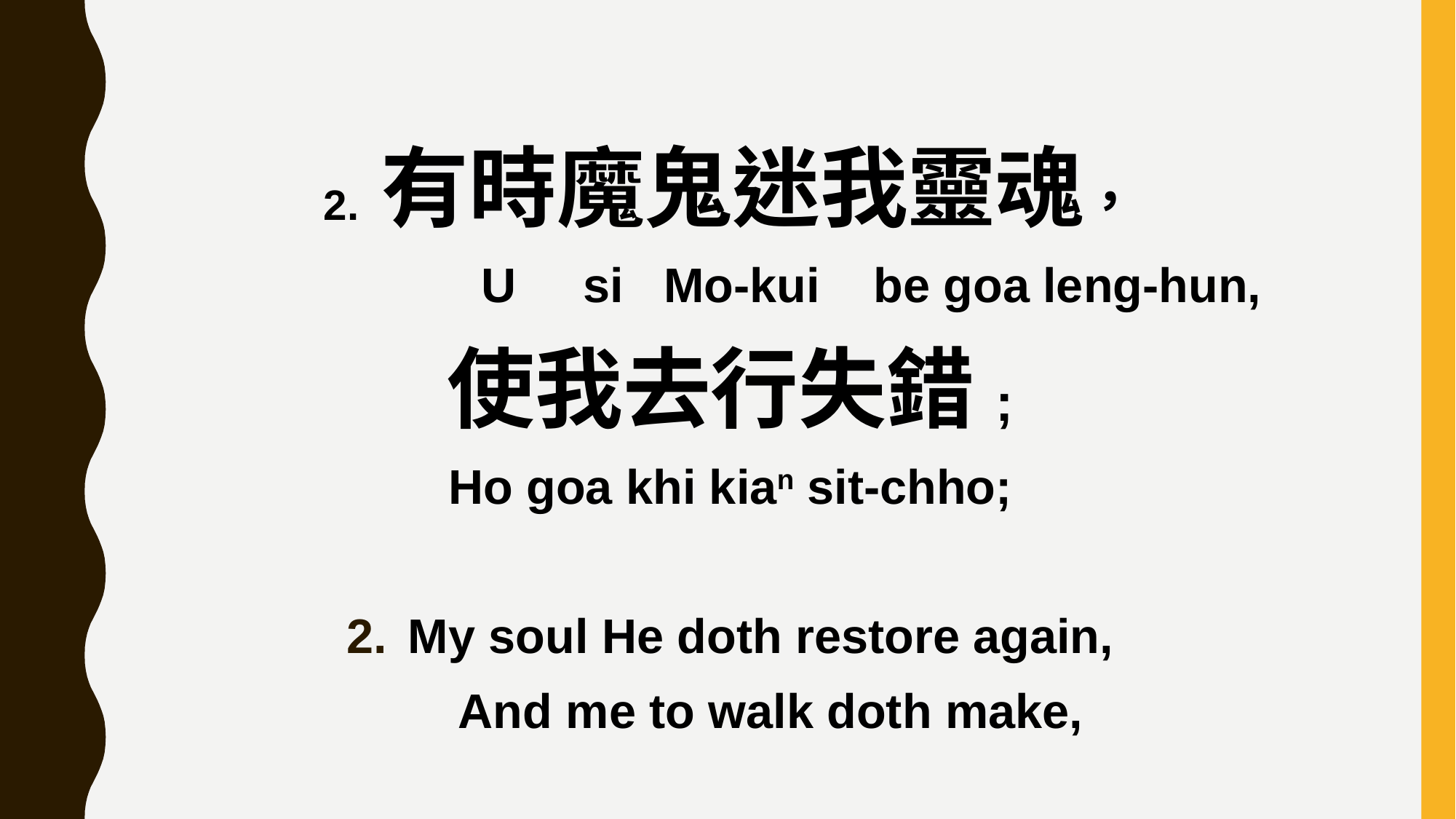

2. 有時魔鬼迷我靈魂，
                     U     si   Mo-kui    be goa leng-hun,
使我去行失錯;
Ho goa khi kian sit-chho;

My soul He doth restore again,
      And me to walk doth make,